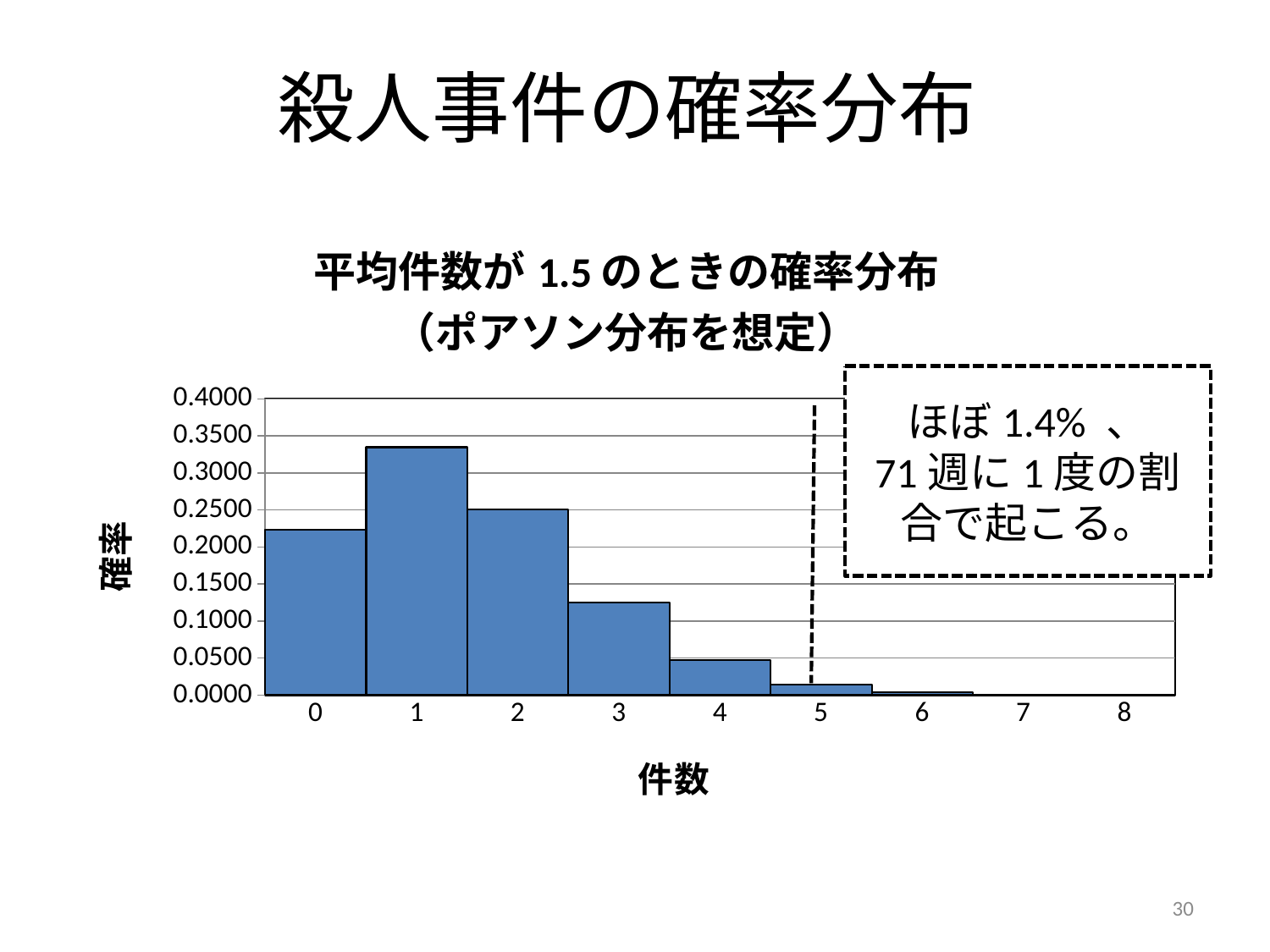

# 殺人事件の確率分布

### Chart: 平均件数が1.5のときの確率分布
（ポアソン分布を想定）

| Category | 確率 |
|---|---|
| 0 | 0.22313016014842982 |
| 1 | 0.33469524022264474 |
| 2 | 0.2510214301669836 |
| 3 | 0.12551071508349182 |
| 4 | 0.04706651815630944 |
| 5 | 0.014119955446892818 |
| 6 | 0.003529988861723209 |
| 7 | 0.0007564261846549727 |
| 8 | 0.0001418299096228074 |
ほぼ1.4% 、
71週に1度の割合で起こる。
30